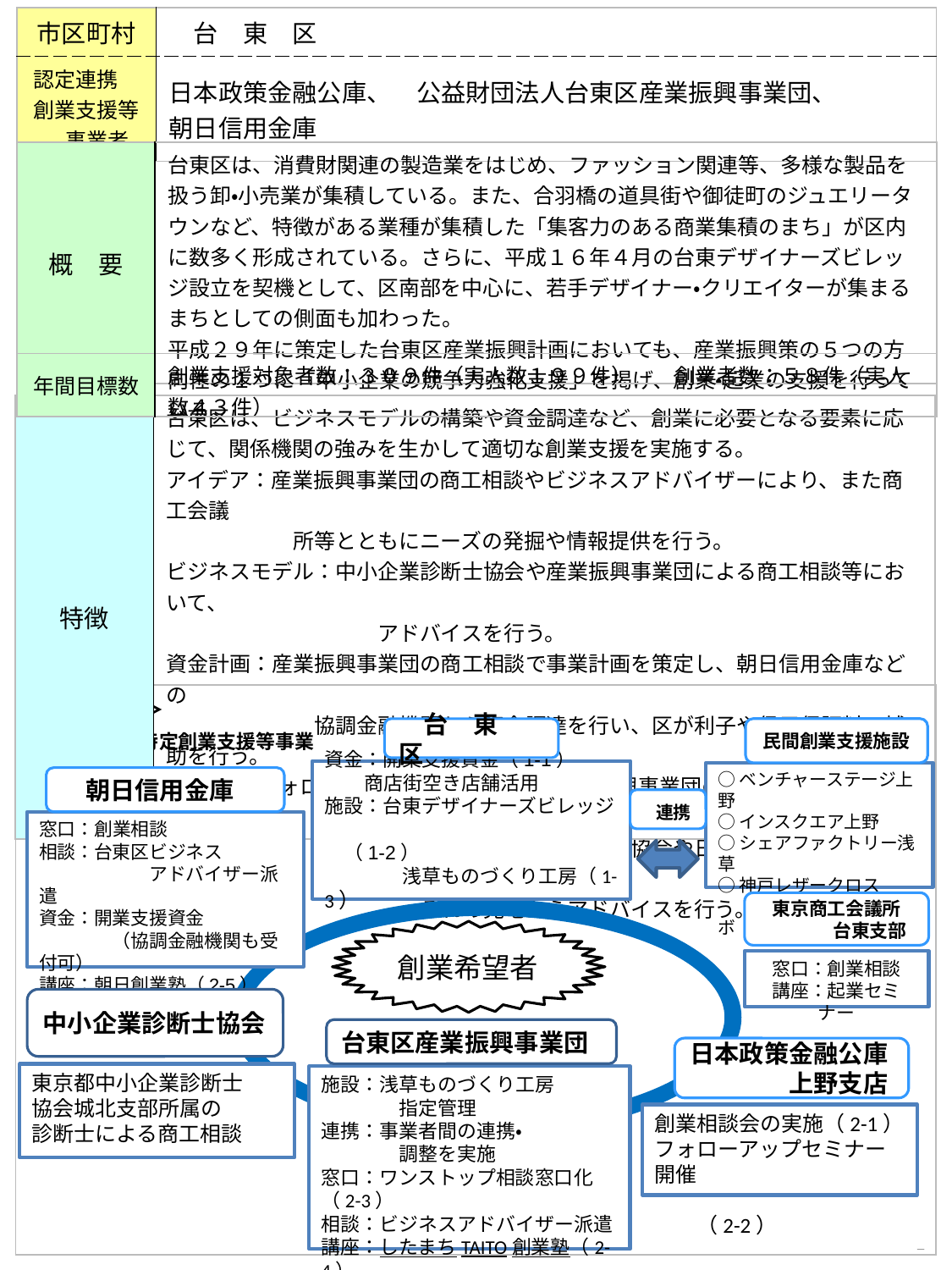

| 市区町村 | 台　東　区 |
| --- | --- |
| 認定連携　創業支援等　事業者 | 日本政策金融公庫、　公益財団法人台東区産業振興事業団、 朝日信用金庫 |
| 概　要 | 台東区は、消費財関連の製造業をはじめ、ファッション関連等、多様な製品を扱う卸・小売業が集積している。また、合羽橋の道具街や御徒町のジュエリータウンなど、特徴がある業種が集積した「集客力のある商業集積のまち」が区内に数多く形成されている。さらに、平成１６年４月の台東デザイナーズビレッジ設立を契機として、区南部を中心に、若手デザイナー・クリエイターが集まるまちとしての側面も加わった。 平成２９年に策定した台東区産業振興計画においても、産業振興策の５つの方向性の１つに「中小企業の競争力強化支援」を掲げ、創業・起業の支援を行っている。 |
| --- | --- |
| 年間目標数 | 創業支援対象者数：３０９件（実人数１９９件）　　創業者数：５８件（実人数４３件） |
| --- | --- |
| 特徴 | 台東区は、ビジネスモデルの構築や資金調達など、創業に必要となる要素に応じて、関係機関の強みを生かして適切な創業支援を実施する。 アイデア：産業振興事業団の商工相談やビジネスアドバイザーにより、また商工会議　　 　　　　　　所等とともにニーズの発掘や情報提供を行う。 ビジネスモデル：中小企業診断士協会や産業振興事業団による商工相談等において、 　　　　　　　　　　アドバイスを行う。 資金計画：産業振興事業団の商工相談で事業計画を策定し、朝日信用金庫などの　　 　　　　　　　協調金融機関から資金調達を行い、区が利子や信用保証料の補助を行う。 諸手続き・フォロー：創業後のフォローを産業振興事業団の専門コーディネーターが 　　　　　　　　　　　　行い、中小企業診断士協会や日本政策金融公庫上野支店がそれ 　　　　　　　　　　　　ぞれの見地からアドバイスを行う。 |
| --- | --- |
|  |
| --- |
    ＜全体像＞
　　※下線は特定創業支援等事業
　台　東　区
民間創業支援施設
資金：開業支援資金（1-1）
        商店街空き店舗活用
施設：台東デザイナーズビレッジ
　　　　　　　　　　　　　　　　（1-2）
　　　　浅草ものづくり工房（1-3）
○ベンチャーステージ上野
○インスクエア上野
○シェアファクトリー浅草
○神戸レザークロス
　　　　　　クラフトラボ
　朝日信用金庫
 連携
窓口：創業相談
相談：台東区ビジネス
　　　　　　アドバイザー派遣
資金：開業支援資金
　　　　（協調金融機関も受付可）
講座：朝日創業塾（2-5）

東京商工会議所
　　　　台東支部

創業希望者
窓口：創業相談
講座：起業セミナー
中小企業診断士協会
台東区産業振興事業団
日本政策金融公庫
　　　　上野支店
東京都中小企業診断士
協会城北支部所属の
診断士による商工相談

施設：浅草ものづくり工房
　　　　指定管理
連携：事業者間の連携・
　　　　調整を実施
窓口：ワンストップ相談窓口化（2-3）
相談：ビジネスアドバイザー派遣
講座：したまちTAITO創業塾（2-4）

創業相談会の実施（2-1）
フォローアップセミナー開催
　　　　　　　　　　　　　（2-2）

1